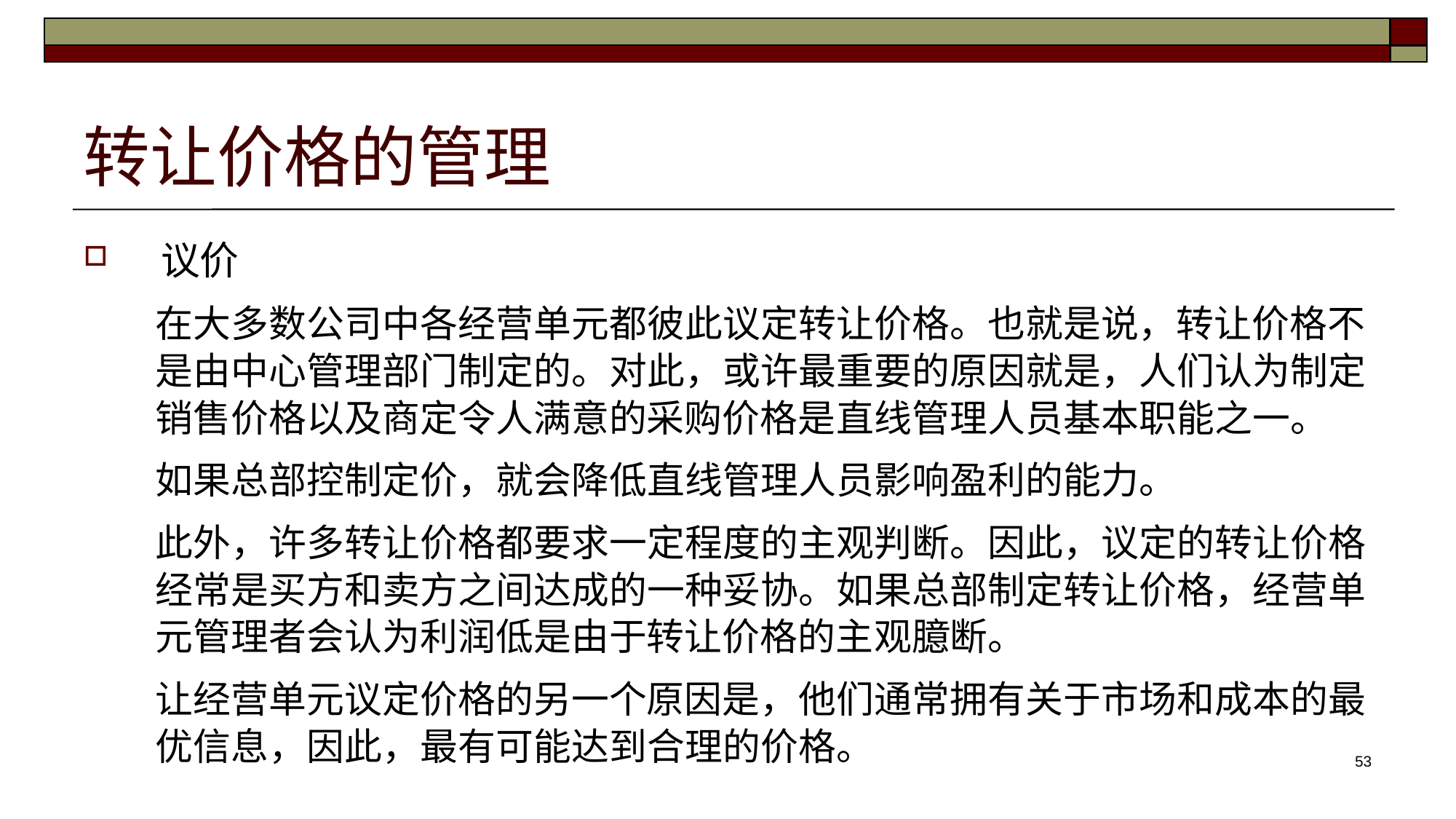

# 转让价格的管理
议价
在大多数公司中各经营单元都彼此议定转让价格。也就是说，转让价格不是由中心管理部门制定的。对此，或许最重要的原因就是，人们认为制定销售价格以及商定令人满意的采购价格是直线管理人员基本职能之一。
如果总部控制定价，就会降低直线管理人员影响盈利的能力。
此外，许多转让价格都要求一定程度的主观判断。因此，议定的转让价格经常是买方和卖方之间达成的一种妥协。如果总部制定转让价格，经营单元管理者会认为利润低是由于转让价格的主观臆断。
让经营单元议定价格的另一个原因是，他们通常拥有关于市场和成本的最优信息，因此，最有可能达到合理的价格。

53